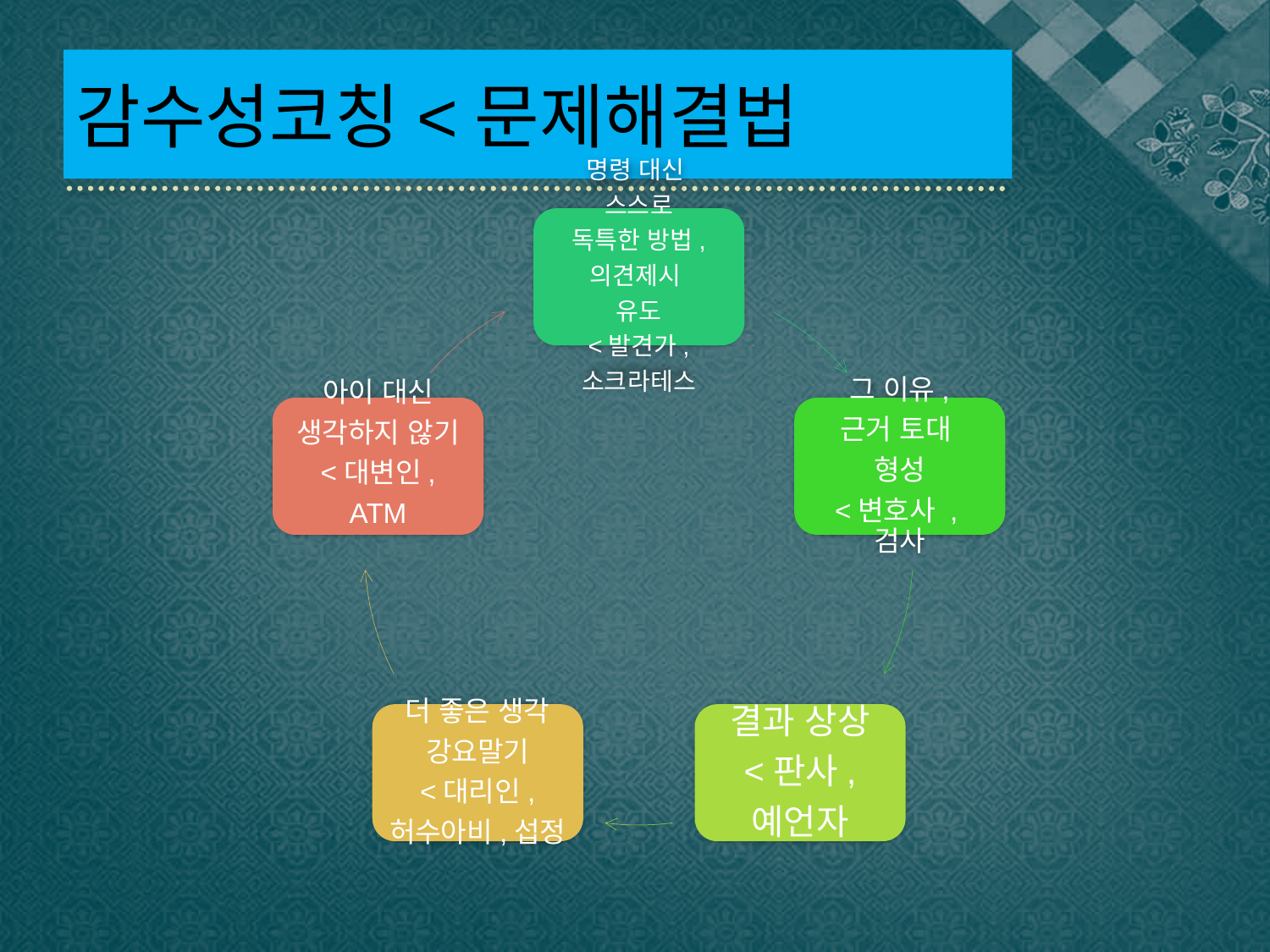

# 감수성코칭<문제해결법
명령 대신
스스로
독특한 방법,
의견제시
유도
<발견가,
소크라테스
그 이유,
근거 토대
형성
<변호사 ,검사
결과 상상
<판사,
예언자
더 좋은 생각
강요말기
<대리인,
허수아비,섭정
아이 대신
생각하지 않기
<대변인,
ATM